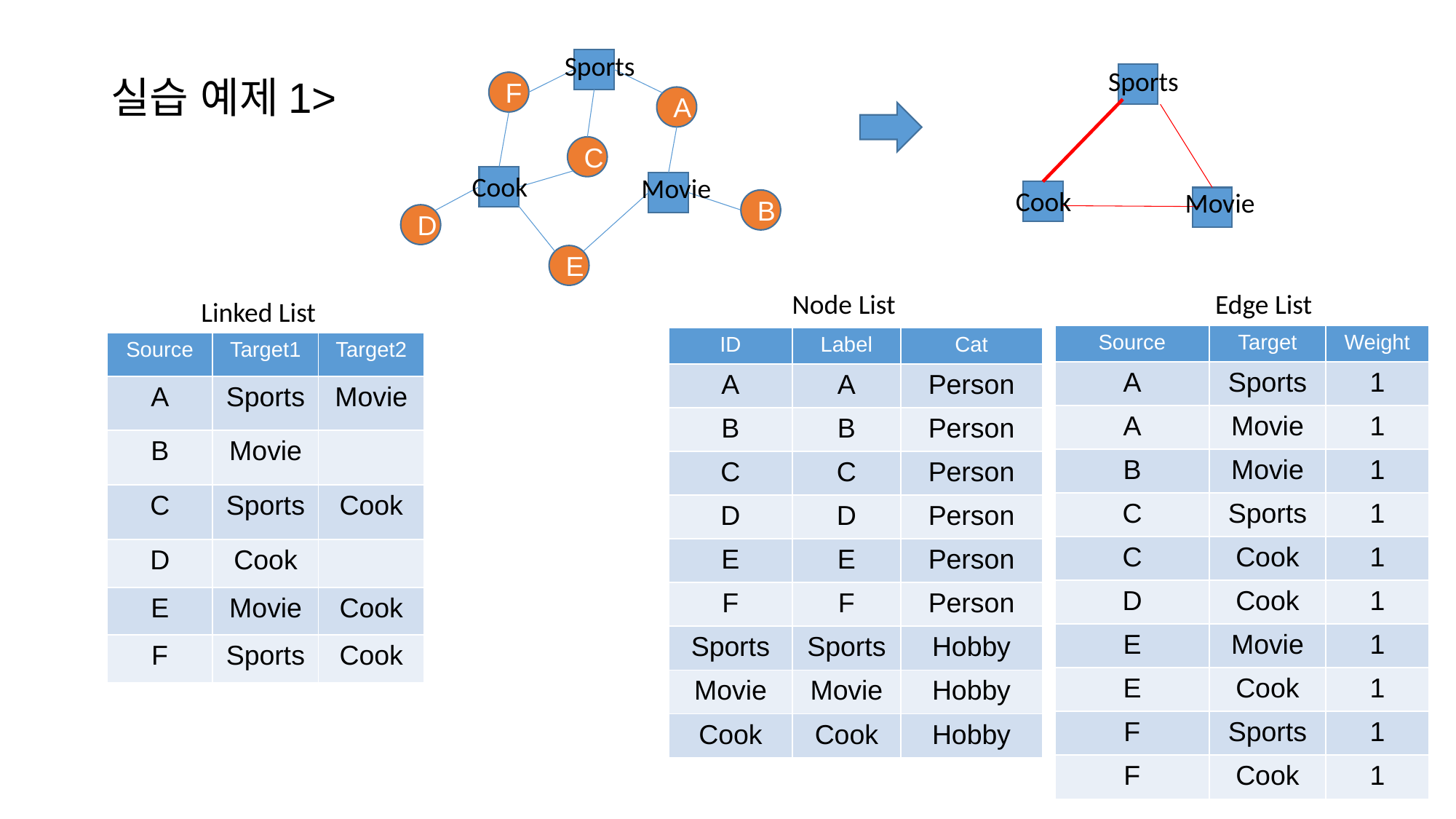

# 실습 예제1>
Sports

Sports

Cook
Movie

F
A

C
Cook
Movie

B
D
E
Node List
Edge List
Linked List
| Source | Target | Weight |
| --- | --- | --- |
| A | Sports | 1 |
| A | Movie | 1 |
| B | Movie | 1 |
| C | Sports | 1 |
| C | Cook | 1 |
| D | Cook | 1 |
| E | Movie | 1 |
| E | Cook | 1 |
| F | Sports | 1 |
| F | Cook | 1 |
| ID | Label | Cat |
| --- | --- | --- |
| A | A | Person |
| B | B | Person |
| C | C | Person |
| D | D | Person |
| E | E | Person |
| F | F | Person |
| Sports | Sports | Hobby |
| Movie | Movie | Hobby |
| Cook | Cook | Hobby |
| Source | Target1 | Target2 |
| --- | --- | --- |
| A | Sports | Movie |
| B | Movie |  |
| C | Sports | Cook |
| D | Cook |  |
| E | Movie | Cook |
| F | Sports | Cook |